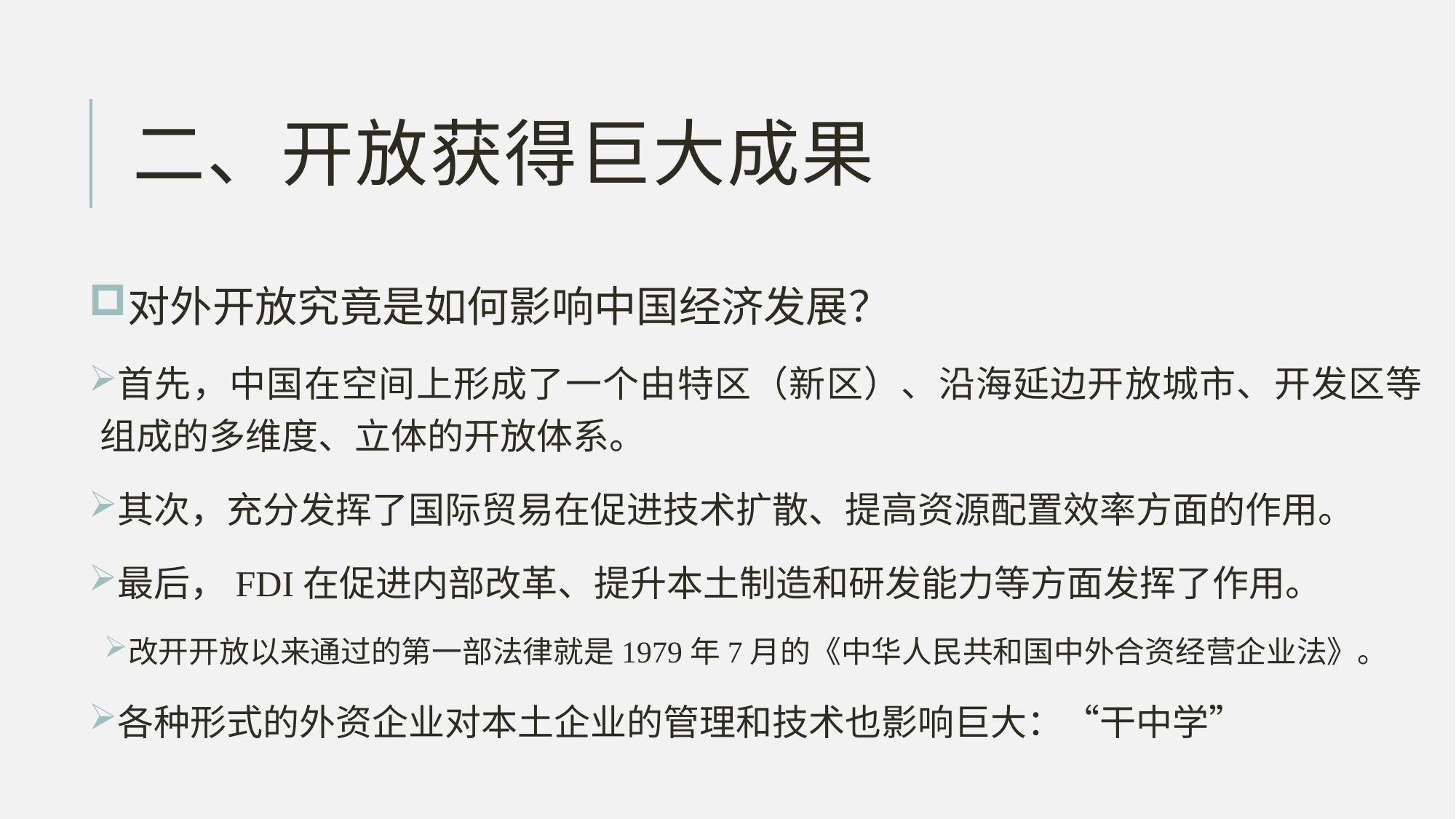

# 二、开放获得巨大成果
对外开放究竟是如何影响中国经济发展？
首先，中国在空间上形成了一个由特区（新区）、沿海延边开放城市、开发区等组成的多维度、立体的开放体系。
其次，充分发挥了国际贸易在促进技术扩散、提高资源配置效率方面的作用。
最后，FDI在促进内部改革、提升本土制造和研发能力等方面发挥了作用。
改开开放以来通过的第一部法律就是1979年7月的《中华人民共和国中外合资经营企业法》。
各种形式的外资企业对本土企业的管理和技术也影响巨大：“干中学”